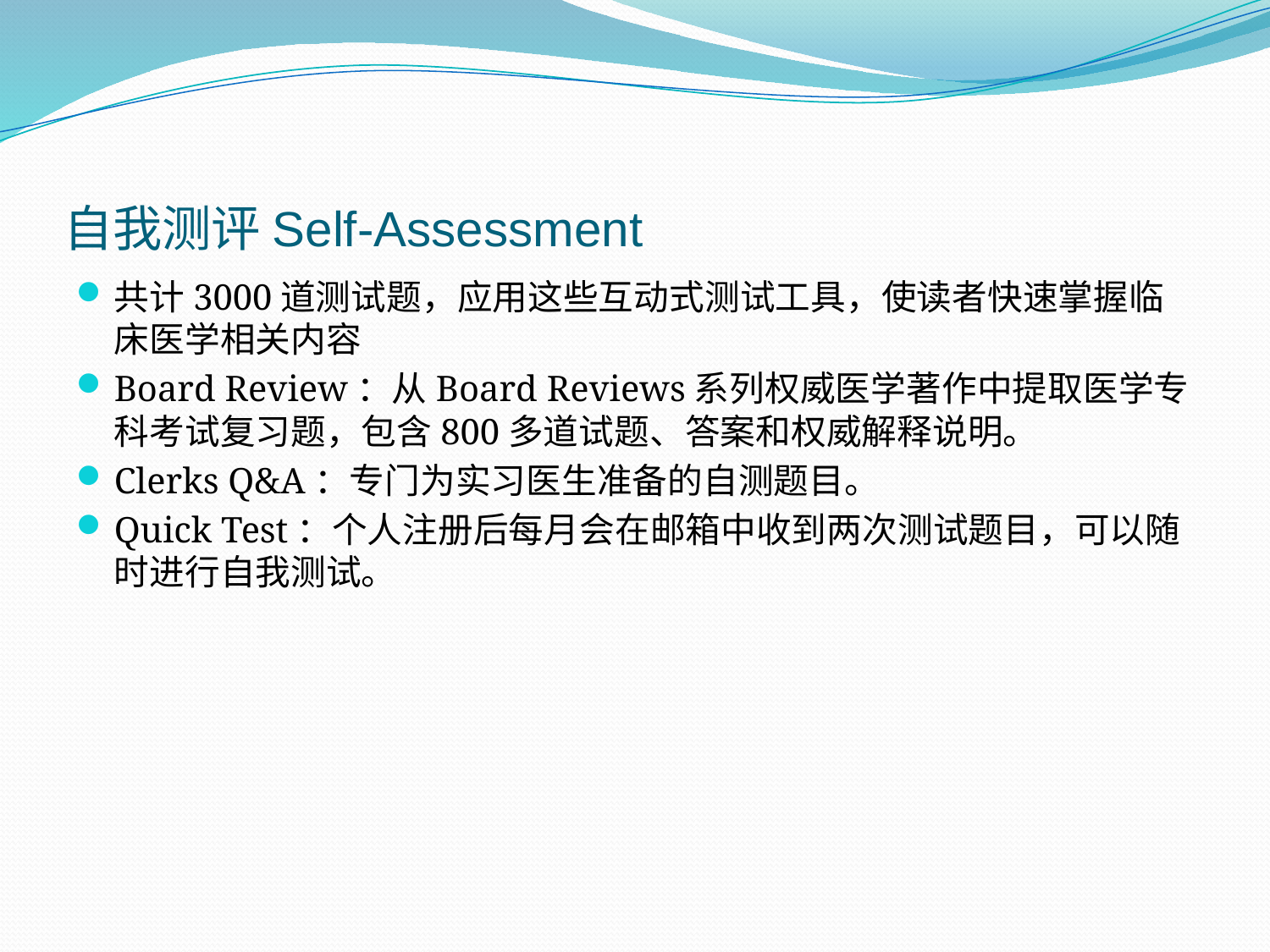

# 自我测评Self-Assessment
共计3000道测试题，应用这些互动式测试工具，使读者快速掌握临床医学相关内容
Board Review：从Board Reviews系列权威医学著作中提取医学专科考试复习题，包含800多道试题、答案和权威解释说明。
Clerks Q&A：专门为实习医生准备的自测题目。
Quick Test：个人注册后每月会在邮箱中收到两次测试题目，可以随时进行自我测试。